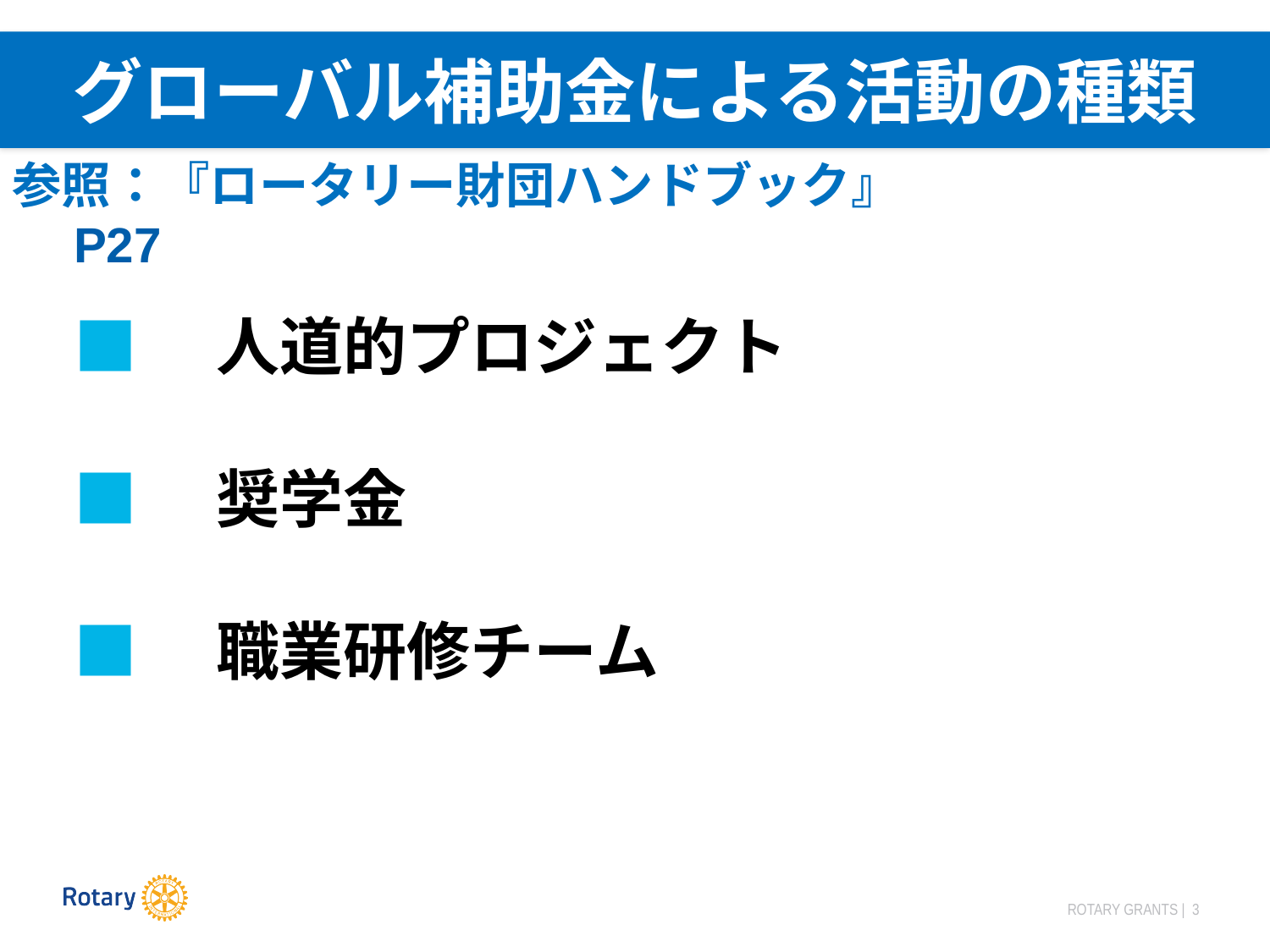

グローバル補助金による活動の種類
参照：『ロータリー財団ハンドブック』　P27

■　人道的プロジェクト

■　奨学金

■　職業研修チーム